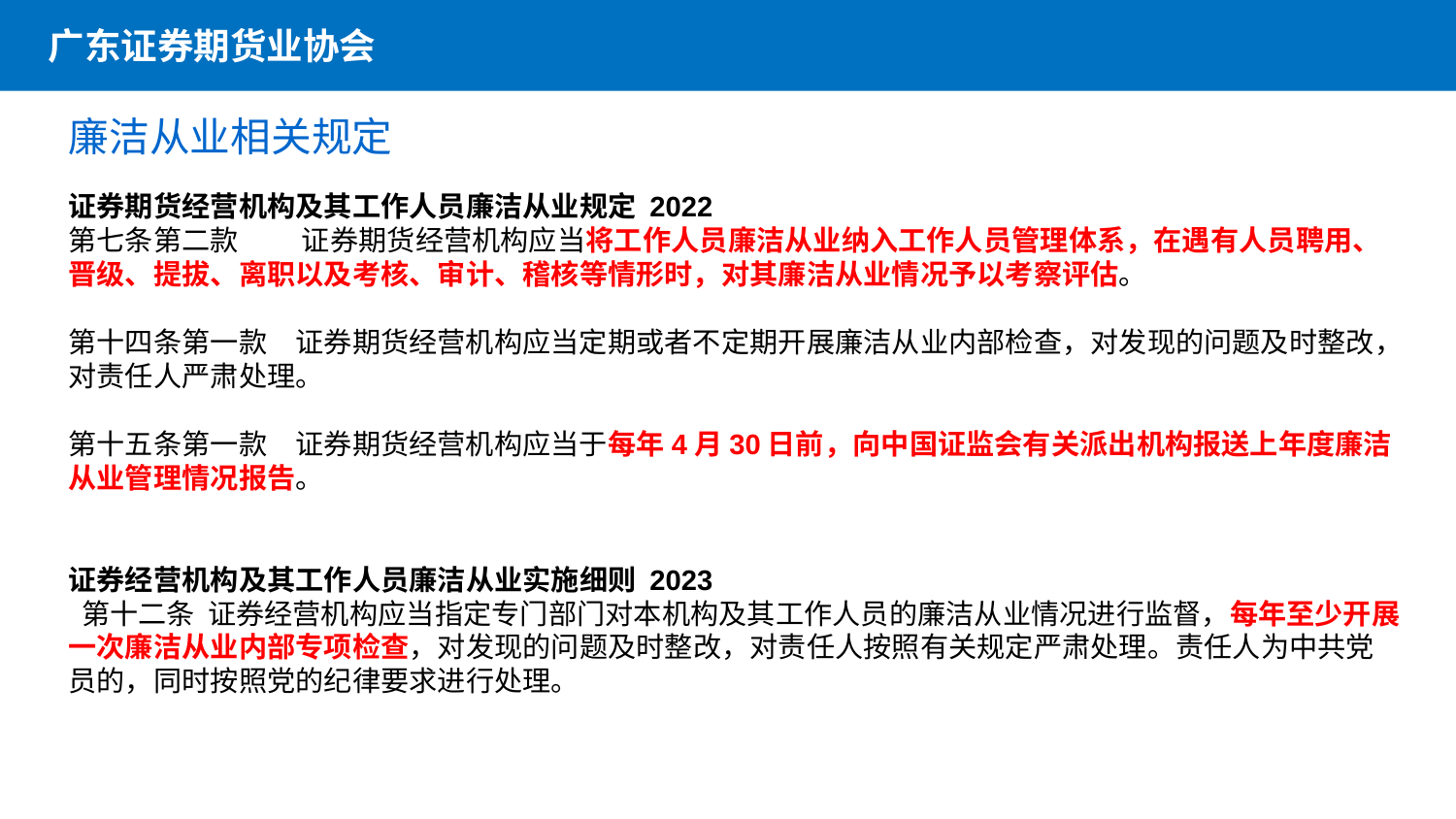

广东证券期货业协会
廉洁从业相关规定

证券期货经营机构及其工作人员廉洁从业规定 2022
第七条第二款 　　证券期货经营机构应当将工作人员廉洁从业纳入工作人员管理体系，在遇有人员聘用、晋级、提拔、离职以及考核、审计、稽核等情形时，对其廉洁从业情况予以考察评估。

第十四条第一款　证券期货经营机构应当定期或者不定期开展廉洁从业内部检查，对发现的问题及时整改，对责任人严肃处理。

第十五条第一款　证券期货经营机构应当于每年4月30日前，向中国证监会有关派出机构报送上年度廉洁从业管理情况报告。

证券经营机构及其工作人员廉洁从业实施细则 2023
 第十二条  证券经营机构应当指定专门部门对本机构及其工作人员的廉洁从业情况进行监督，每年至少开展一次廉洁从业内部专项检查，对发现的问题及时整改，对责任人按照有关规定严肃处理。责任人为中共党员的，同时按照党的纪律要求进行处理。